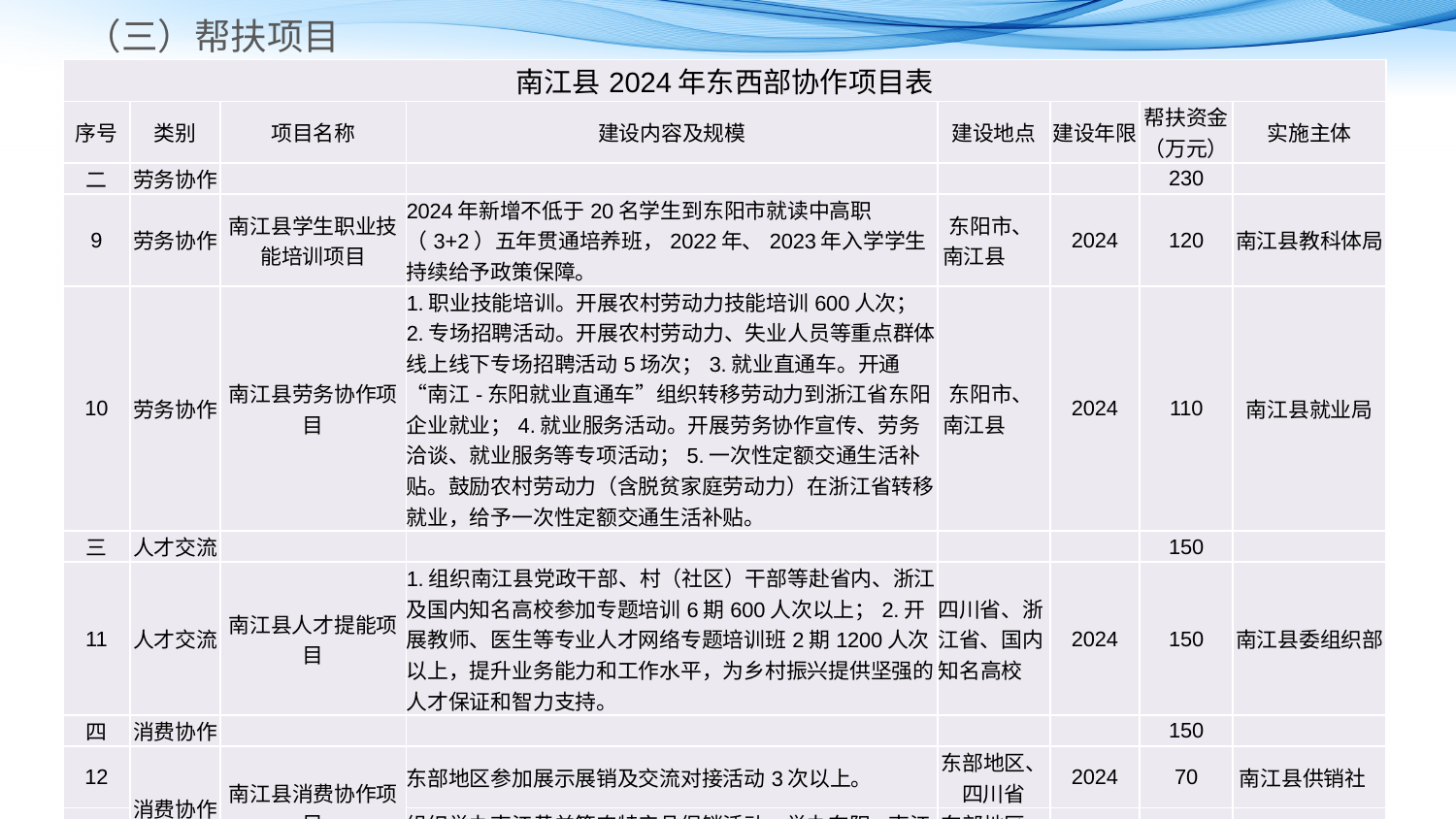

（三）帮扶项目
| 南江县2024年东西部协作项目表 |  |  |  |  |  |  |  |
| --- | --- | --- | --- | --- | --- | --- | --- |
| 序号 | 类别 | 项目名称 | 建设内容及规模 | 建设地点 | 建设年限 | 帮扶资金 （万元） | 实施主体 |
| 二 | 劳务协作 |  |  |  |  | 230 |  |
| 9 | 劳务协作 | 南江县学生职业技能培训项目 | 2024年新增不低于20名学生到东阳市就读中高职（3+2）五年贯通培养班，2022年、2023年入学学生持续给予政策保障。 | 东阳市、 南江县 | 2024 | 120 | 南江县教科体局 |
| 10 | 劳务协作 | 南江县劳务协作项目 | 1.职业技能培训。开展农村劳动力技能培训600人次；2.专场招聘活动。开展农村劳动力、失业人员等重点群体线上线下专场招聘活动5场次；3.就业直通车。开通“南江-东阳就业直通车”组织转移劳动力到浙江省东阳企业就业；4.就业服务活动。开展劳务协作宣传、劳务洽谈、就业服务等专项活动；5.一次性定额交通生活补贴。鼓励农村劳动力（含脱贫家庭劳动力）在浙江省转移就业，给予一次性定额交通生活补贴。 | 东阳市、 南江县 | 2024 | 110 | 南江县就业局 |
| 三 | 人才交流 |  |  |  |  | 150 |  |
| 11 | 人才交流 | 南江县人才提能项目 | 1.组织南江县党政干部、村（社区）干部等赴省内、浙江及国内知名高校参加专题培训6期600人次以上；2.开展教师、医生等专业人才网络专题培训班2期1200人次以上，提升业务能力和工作水平，为乡村振兴提供坚强的人才保证和智力支持。 | 四川省、浙江省、国内知名高校 | 2024 | 150 | 南江县委组织部 |
| 四 | 消费协作 |  |  |  |  | 150 |  |
| 12 | 消费协作 | 南江县消费协作项目 | 东部地区参加展示展销及交流对接活动3次以上。 | 东部地区、四川省 | 2024 | 70 | 南江县供销社 |
| 13 |  |  | 组织举办南江黄羊等农特产品促销活动、举办东阳-南江电商技能培训及产销交流对接活动2次以上。 | 东部地区、四川省 | 2024 | 80 | 南江县商务局 |